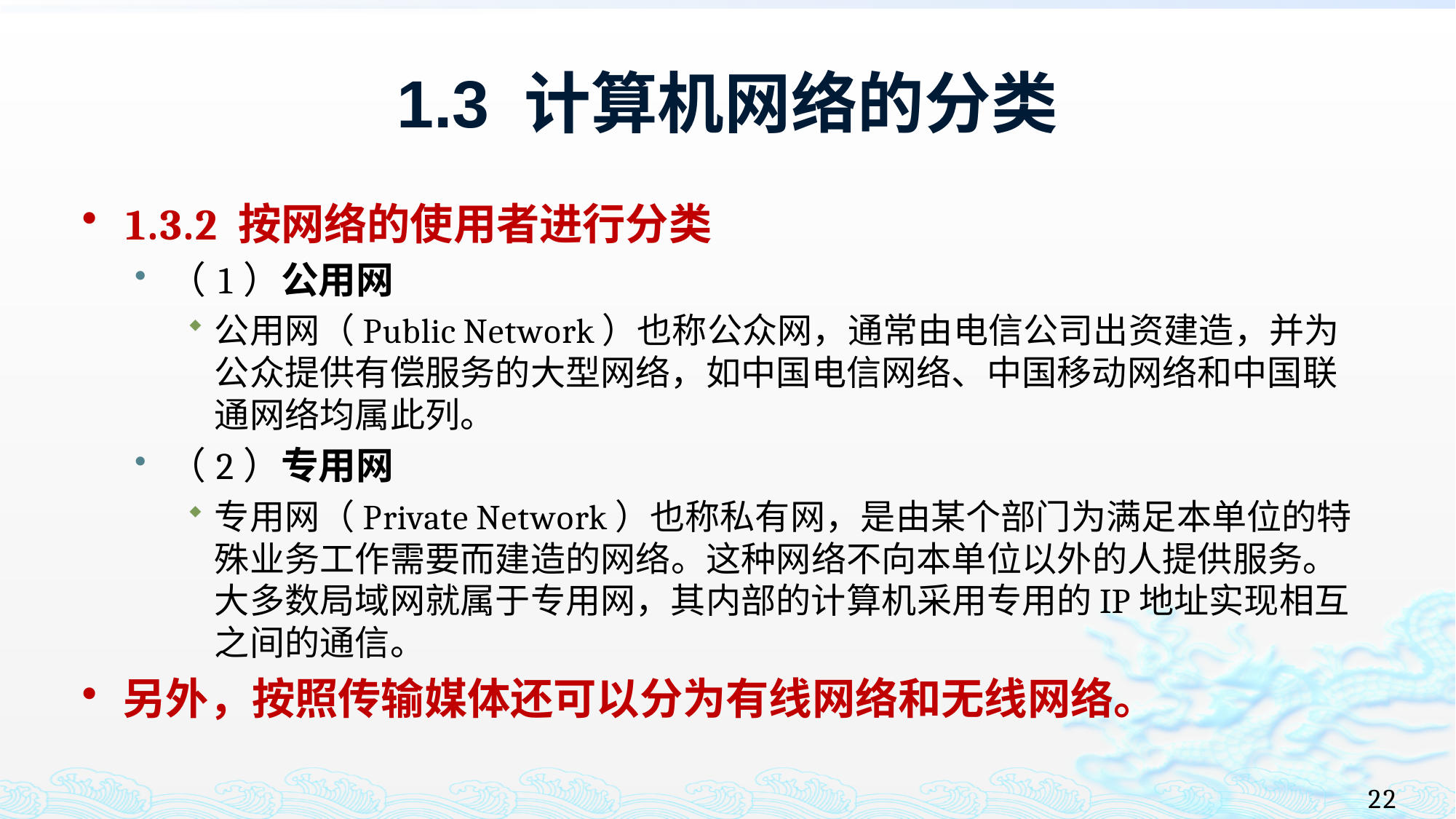

# 1.3 计算机网络的分类
1.3.2 按网络的使用者进行分类
（1）公用网
公用网（Public Network）也称公众网，通常由电信公司出资建造，并为公众提供有偿服务的大型网络，如中国电信网络、中国移动网络和中国联通网络均属此列。
（2）专用网
专用网（Private Network）也称私有网，是由某个部门为满足本单位的特殊业务工作需要而建造的网络。这种网络不向本单位以外的人提供服务。大多数局域网就属于专用网，其内部的计算机采用专用的IP地址实现相互之间的通信。
另外，按照传输媒体还可以分为有线网络和无线网络。
22